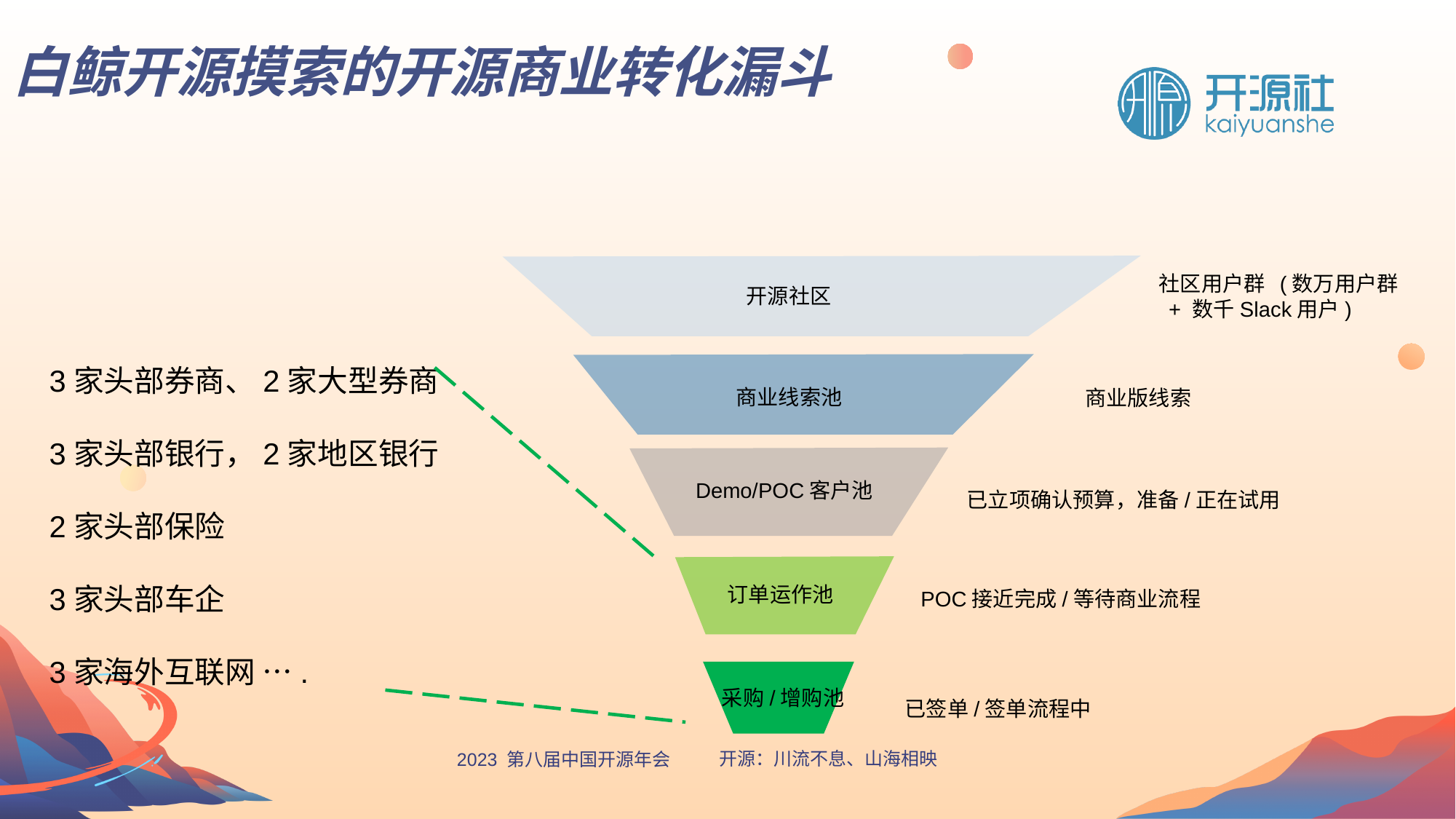

白鲸开源摸索的开源商业转化漏斗

社区用户群  (数万用户群
 + 数千Slack用户)
开源社区

3家头部券商、2家大型券商
3家头部银行，2家地区银行

2家头部保险

3家头部车企

3家海外互联网 ….
商业线索池
商业版线索

Demo/POC客户池
已立项确认预算，准备/正在试用

订单运作池
POC接近完成/等待商业流程

采购/增购池
已签单/签单流程中